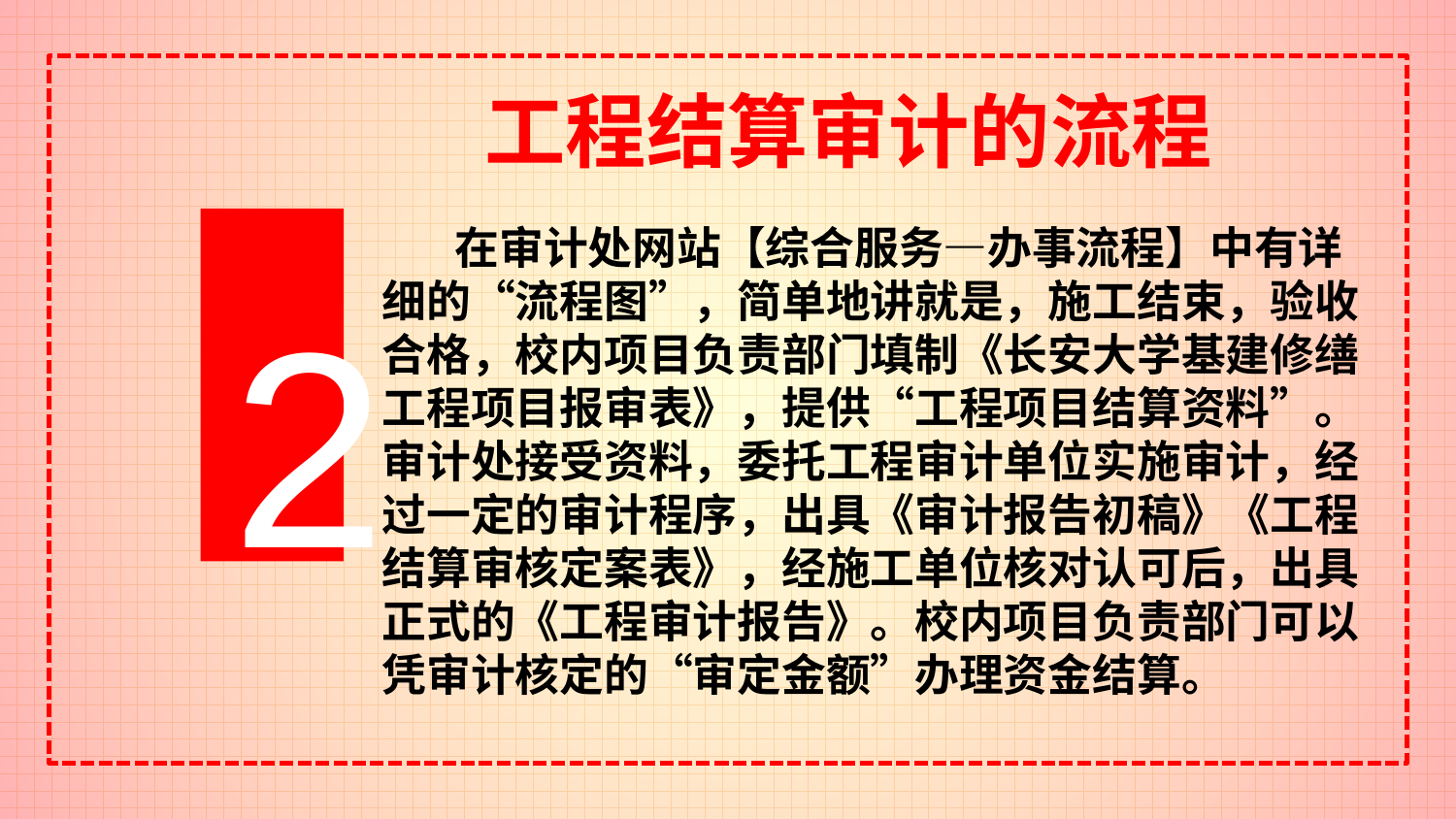

工程结算审计的流程

在审计处网站【综合服务—办事流程】中有详细的“流程图”，简单地讲就是，施工结束，验收合格，校内项目负责部门填制《长安大学基建修缮工程项目报审表》，提供“工程项目结算资料”。审计处接受资料，委托工程审计单位实施审计，经过一定的审计程序，出具《审计报告初稿》《工程结算审核定案表》，经施工单位核对认可后，出具正式的《工程审计报告》。校内项目负责部门可以凭审计核定的“审定金额”办理资金结算。
2